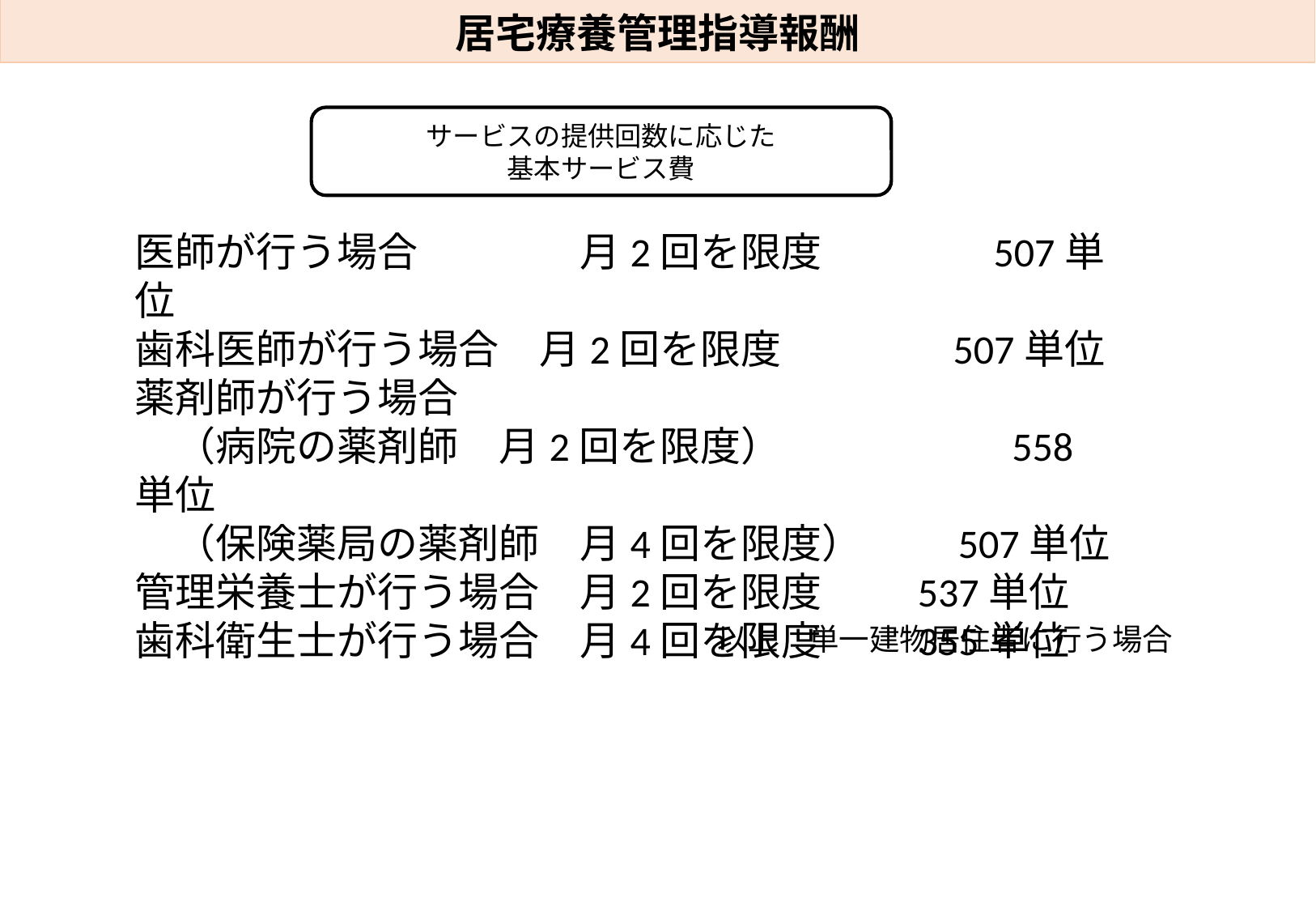

居宅療養管理指導報酬
サービスの提供回数に応じた
基本サービス費
医師が行う場合　　　　月2回を限度　　　　507単位
歯科医師が行う場合　月2回を限度　　　　507単位
薬剤師が行う場合
　（病院の薬剤師　月2回を限度）　　　　　  558単位
　（保険薬局の薬剤師　月4回を限度）　     507単位
管理栄養士が行う場合　月2回を限度　     537単位
歯科衛生士が行う場合　月4回を限度　     355単位

以上　単一建物居住者に行う場合